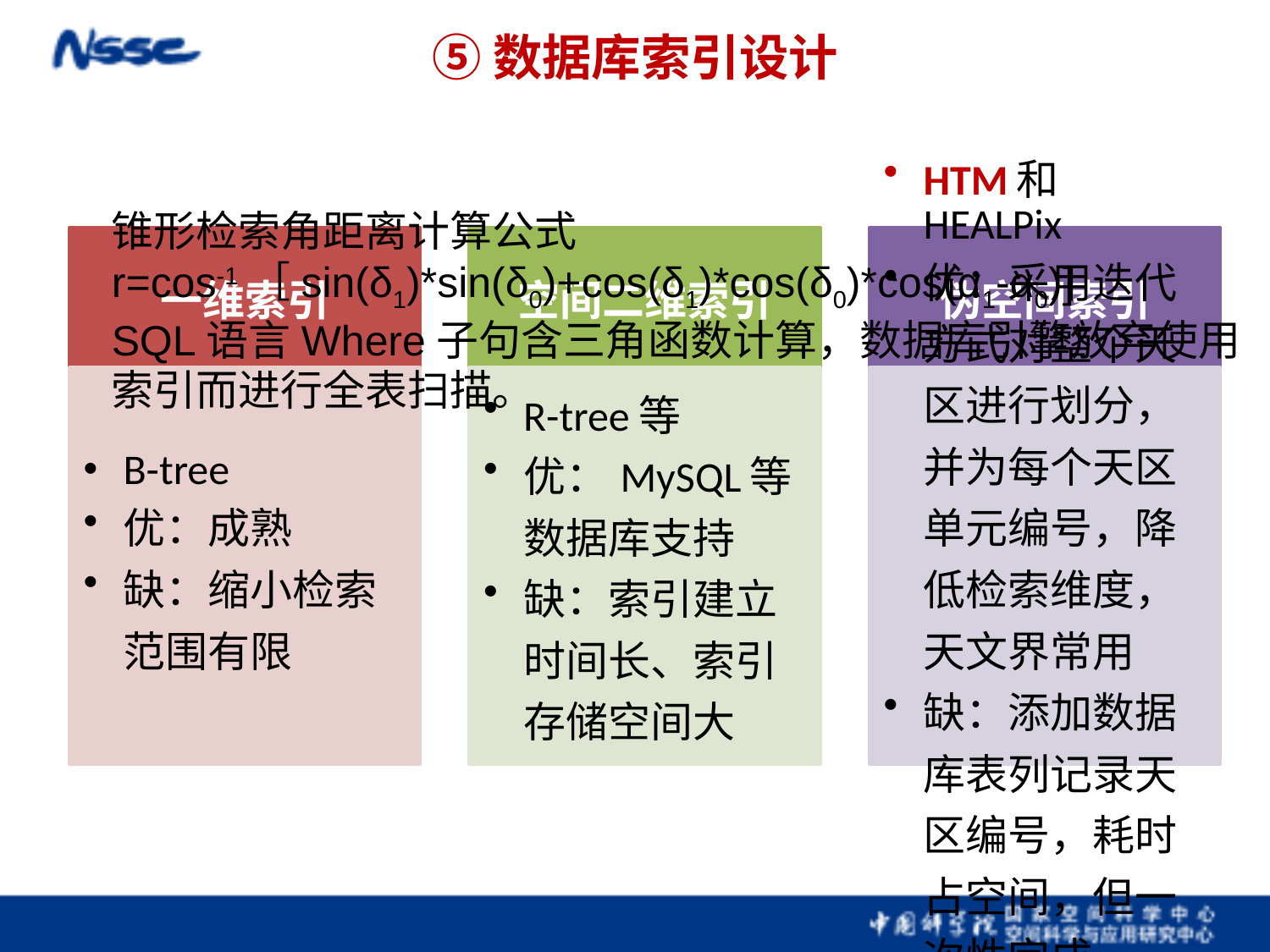

⑤数据库索引设计

一维索引
B-tree
优：成熟
空间二维索引
R-tree等
伪空间索引
HTM和HEALPix
锥形检索角距离计算公式
r=cos-1［sin(δ1)*sin(δ0)+cos(δ1)*cos(δ0)*cos(α1-α0)]
SQL语言Where子句含三角函数计算，数据库引擎放弃使用索引而进行全表扫描。